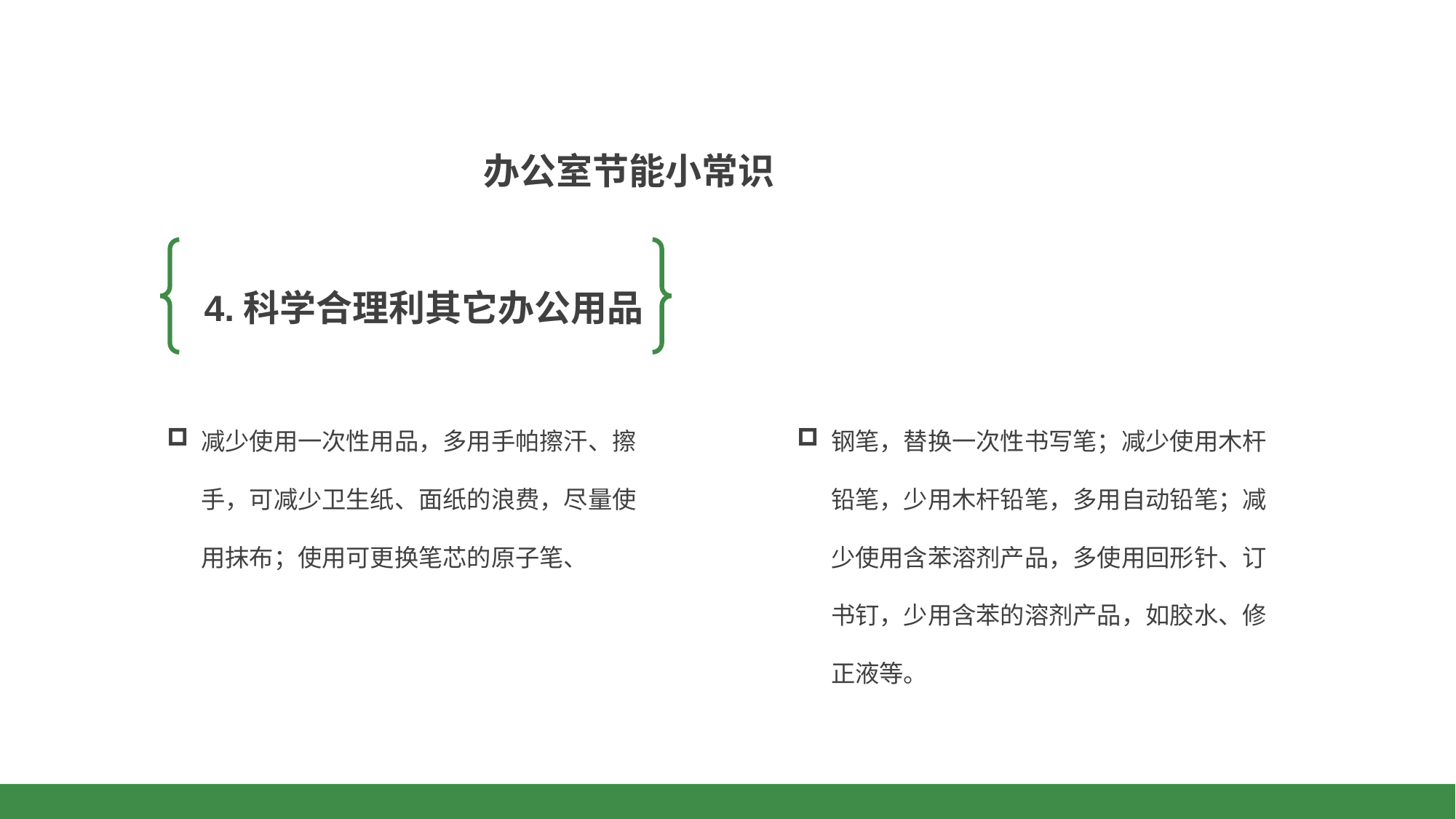

办公室节能小常识

4.科学合理利其它办公用品
减少使用一次性用品，多用手帕擦汗、擦手，可减少卫生纸、面纸的浪费，尽量使用抹布；使用可更换笔芯的原子笔、
钢笔，替换一次性书写笔；减少使用木杆铅笔，少用木杆铅笔，多用自动铅笔；减少使用含苯溶剂产品，多使用回形针、订书钉，少用含苯的溶剂产品，如胶水、修正液等。